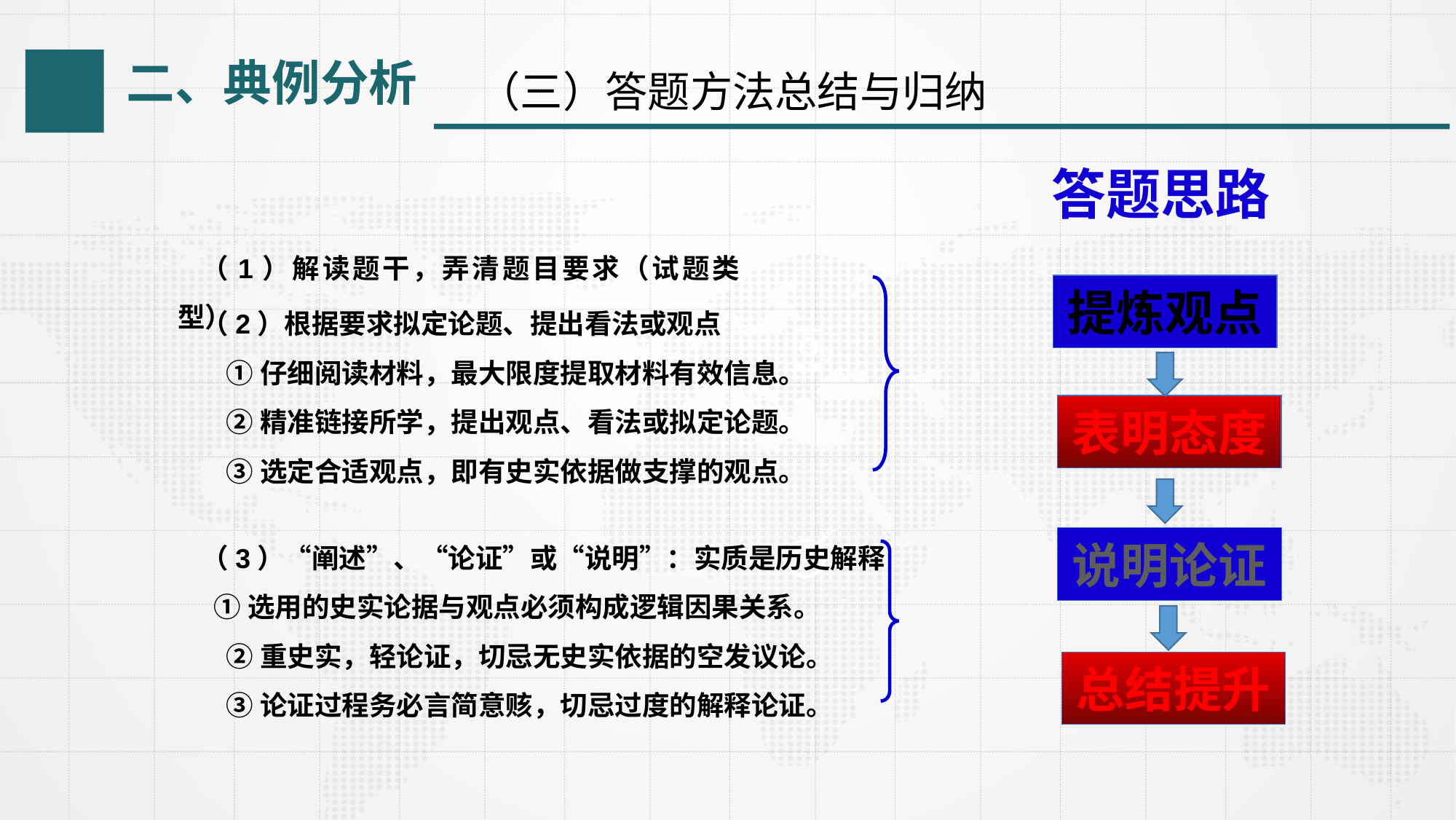

二、典例分析

（三）答题方法总结与归纳
答题思路

（1）解读题干，弄清题目要求（试题类型）
提炼观点

（2）根据要求拟定论题、提出看法或观点
    ①仔细阅读材料，最大限度提取材料有效信息。
    ②精准链接所学，提出观点、看法或拟定论题。
    ③选定合适观点，即有史实依据做支撑的观点。

表明态度

（3）“阐述”、“论证”或“说明”：实质是历史解释
  ①选用的史实论据与观点必须构成逻辑因果关系。
    ②重史实，轻论证，切忌无史实依据的空发议论。
    ③论证过程务必言简意赅，切忌过度的解释论证。

说明论证

总结提升